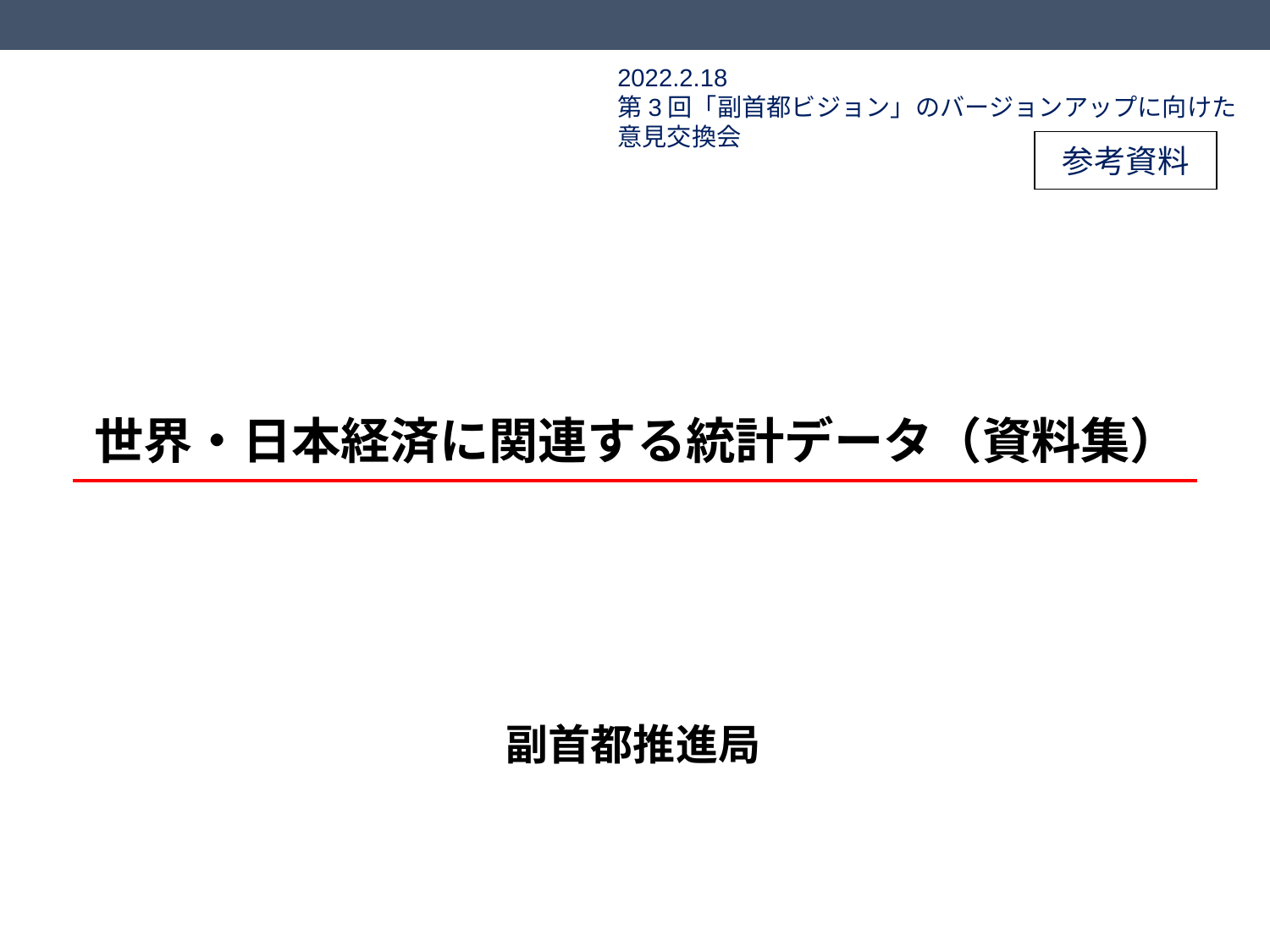

2022.2.18
第3回「副首都ビジョン」のバージョンアップに向けた意見交換会
参考資料
# 世界・日本経済に関連する統計データ（資料集）

副首都推進局